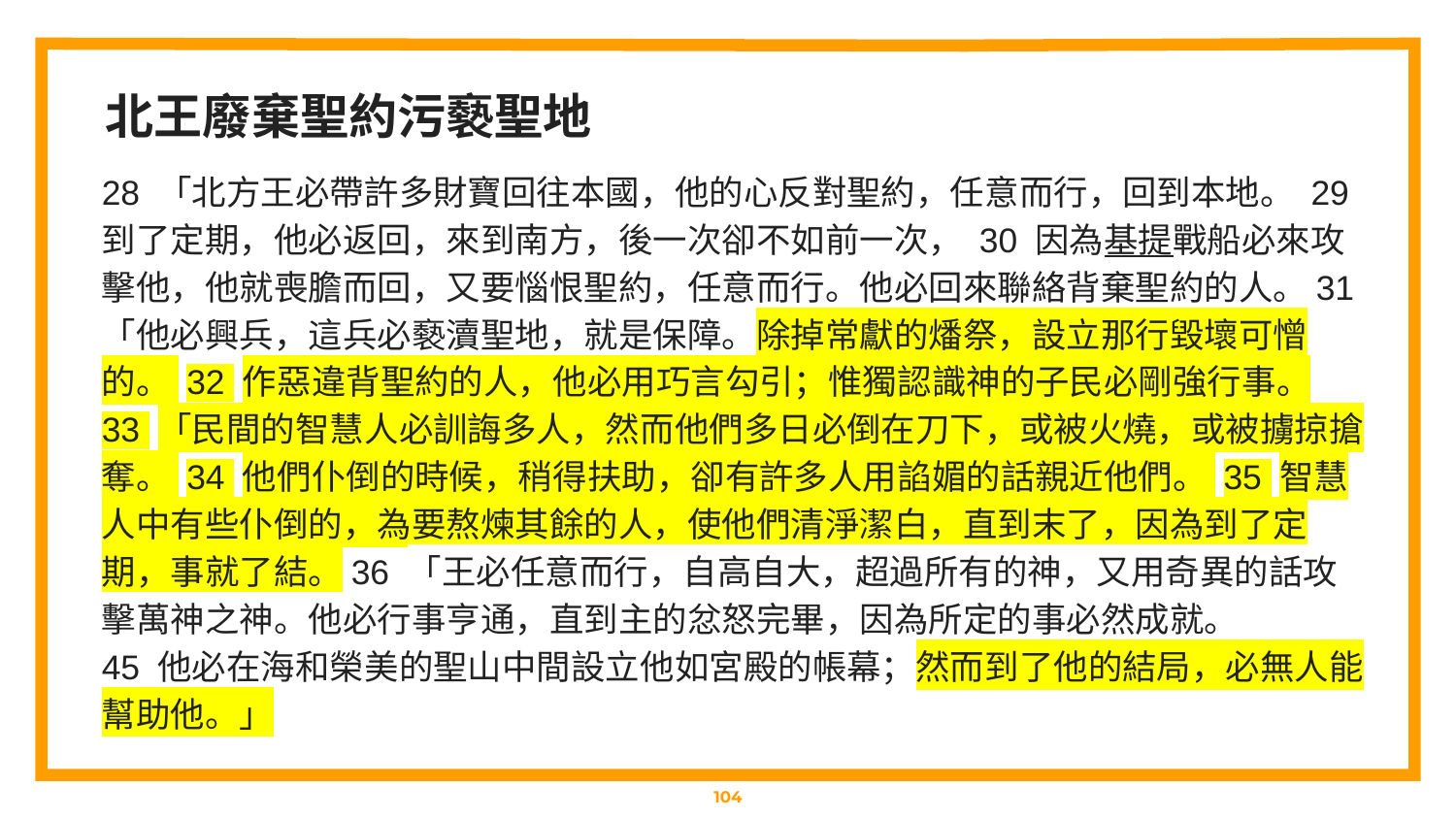

北王廢棄聖約污褻聖地
28 「北方王必帶許多財寶回往本國，他的心反對聖約，任意而行，回到本地。 29 到了定期，他必返回，來到南方，後一次卻不如前一次， 30 因為基提戰船必來攻擊他，他就喪膽而回，又要惱恨聖約，任意而行。他必回來聯絡背棄聖約的人。31 「他必興兵，這兵必褻瀆聖地，就是保障。除掉常獻的燔祭，設立那行毀壞可憎的。 32 作惡違背聖約的人，他必用巧言勾引；惟獨認識神的子民必剛強行事。
33 「民間的智慧人必訓誨多人，然而他們多日必倒在刀下，或被火燒，或被擄掠搶奪。 34 他們仆倒的時候，稍得扶助，卻有許多人用諂媚的話親近他們。 35 智慧人中有些仆倒的，為要熬煉其餘的人，使他們清淨潔白，直到末了，因為到了定期，事就了結。36 「王必任意而行，自高自大，超過所有的神，又用奇異的話攻擊萬神之神。他必行事亨通，直到主的忿怒完畢，因為所定的事必然成就。
45 他必在海和榮美的聖山中間設立他如宮殿的帳幕；然而到了他的結局，必無人能幫助他。」
104